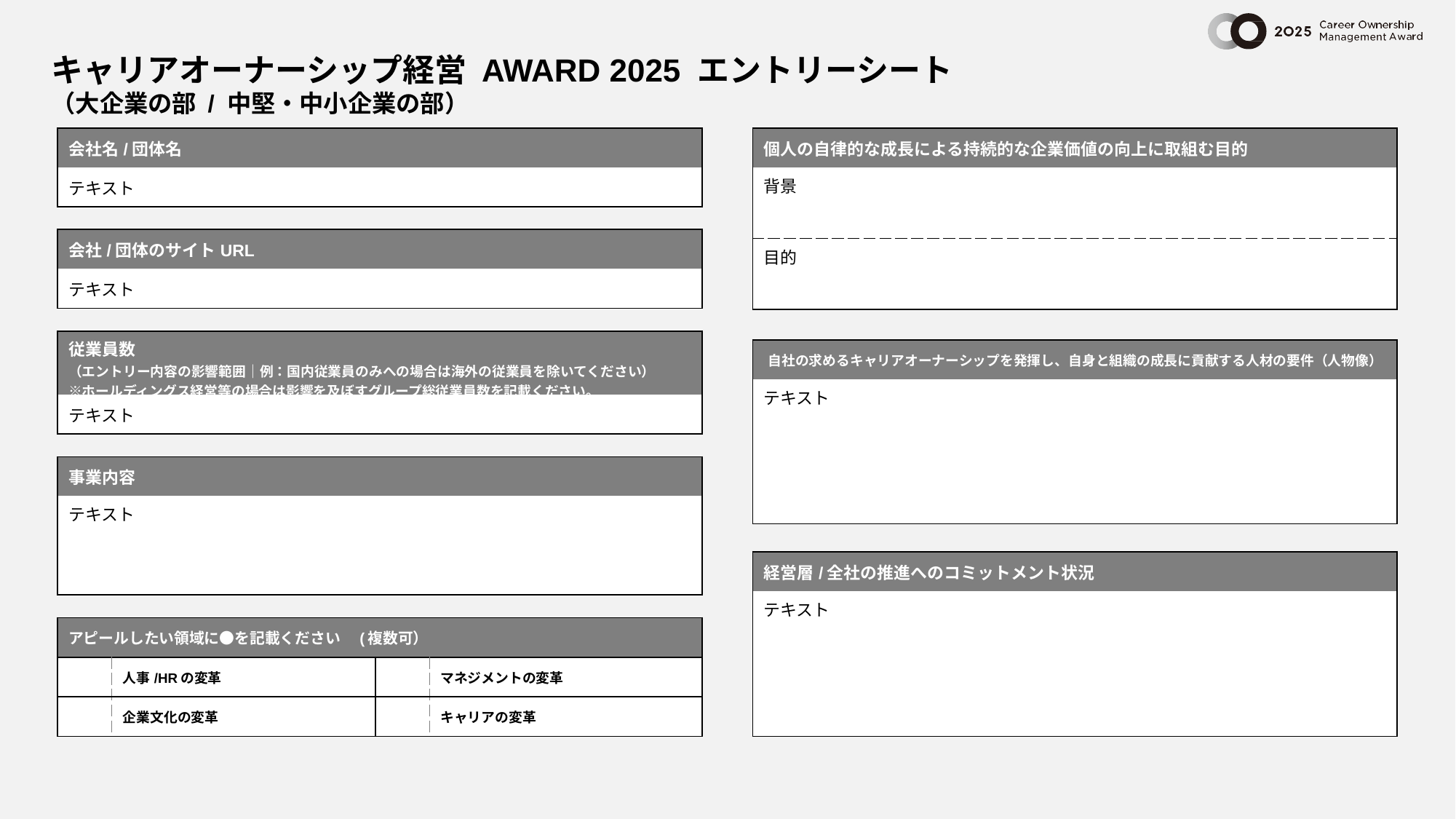

キャリアオーナーシップ経営 AWARD 2025 エントリーシート
（大企業の部 / 中堅・中小企業の部）
| 会社名/団体名 |
| --- |
| テキスト |
| 個人の自律的な成長による持続的な企業価値の向上に取組む目的 |
| --- |
| 背景 |
| 目的 |
| 会社/団体のサイトURL |
| --- |
| テキスト |
| 従業員数 （エントリー内容の影響範囲｜例：国内従業員のみへの場合は海外の従業員を除いてください） ※ホールディングス経営等の場合は影響を及ぼすグループ総従業員数を記載ください。 |
| --- |
| テキスト |
| 自社の求めるキャリアオーナーシップを発揮し、自身と組織の成長に貢献する人材の要件（人物像） |
| --- |
| テキスト |
| 事業内容 |
| --- |
| テキスト |
| 経営層/全社の推進へのコミットメント状況 |
| --- |
| テキスト |
| アピールしたい領域に●を記載ください　(複数可） |  |  |  |
| --- | --- | --- | --- |
|  | 人事/HRの変革 |  | マネジメントの変革 |
|  | 企業文化の変革 |  | キャリアの変革 |